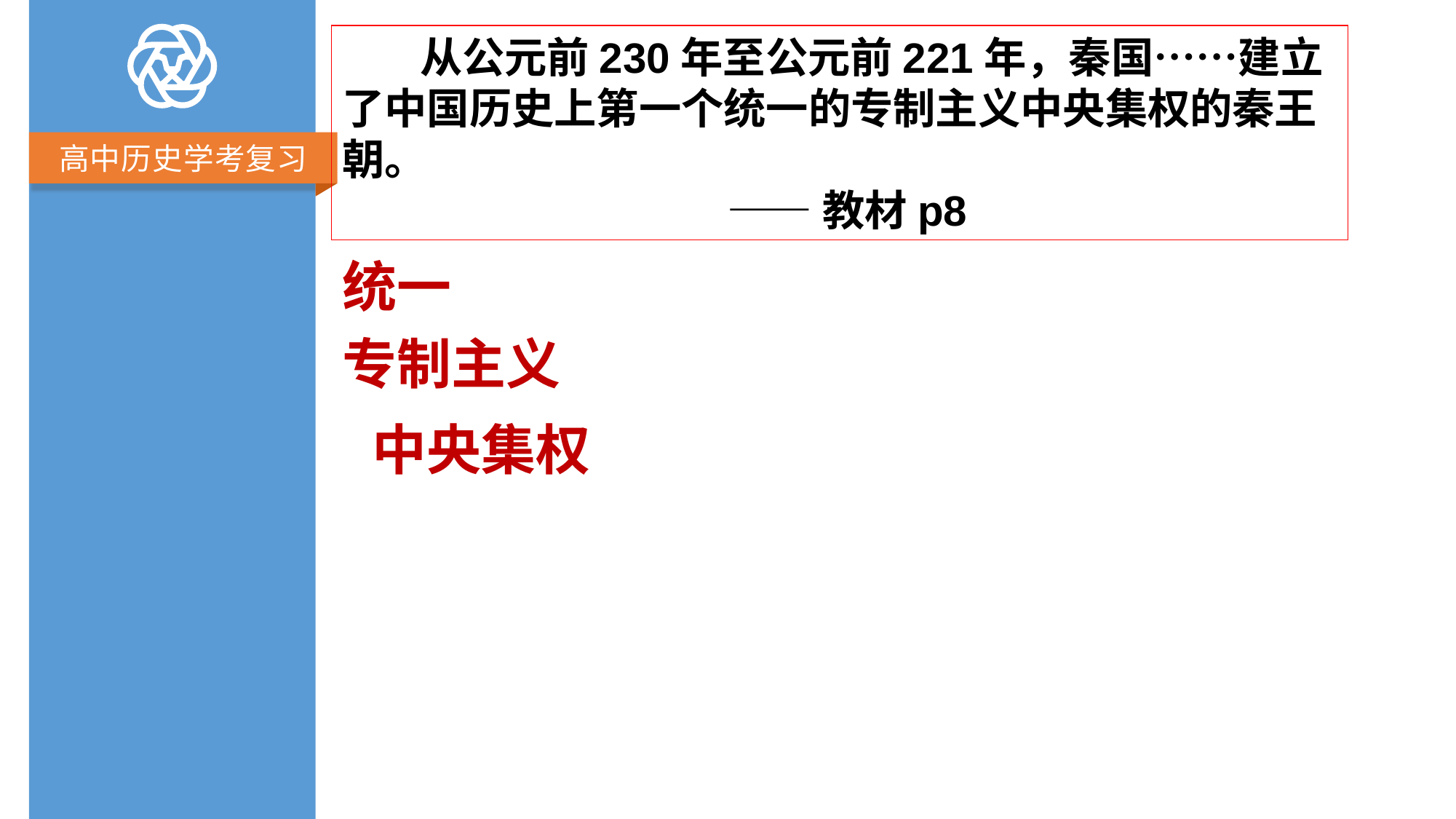

从公元前230年至公元前221年，秦国……建立了中国历史上第一个统一的专制主义中央集权的秦王朝。
                                        ——教材p8
统一
专制主义

中央集权